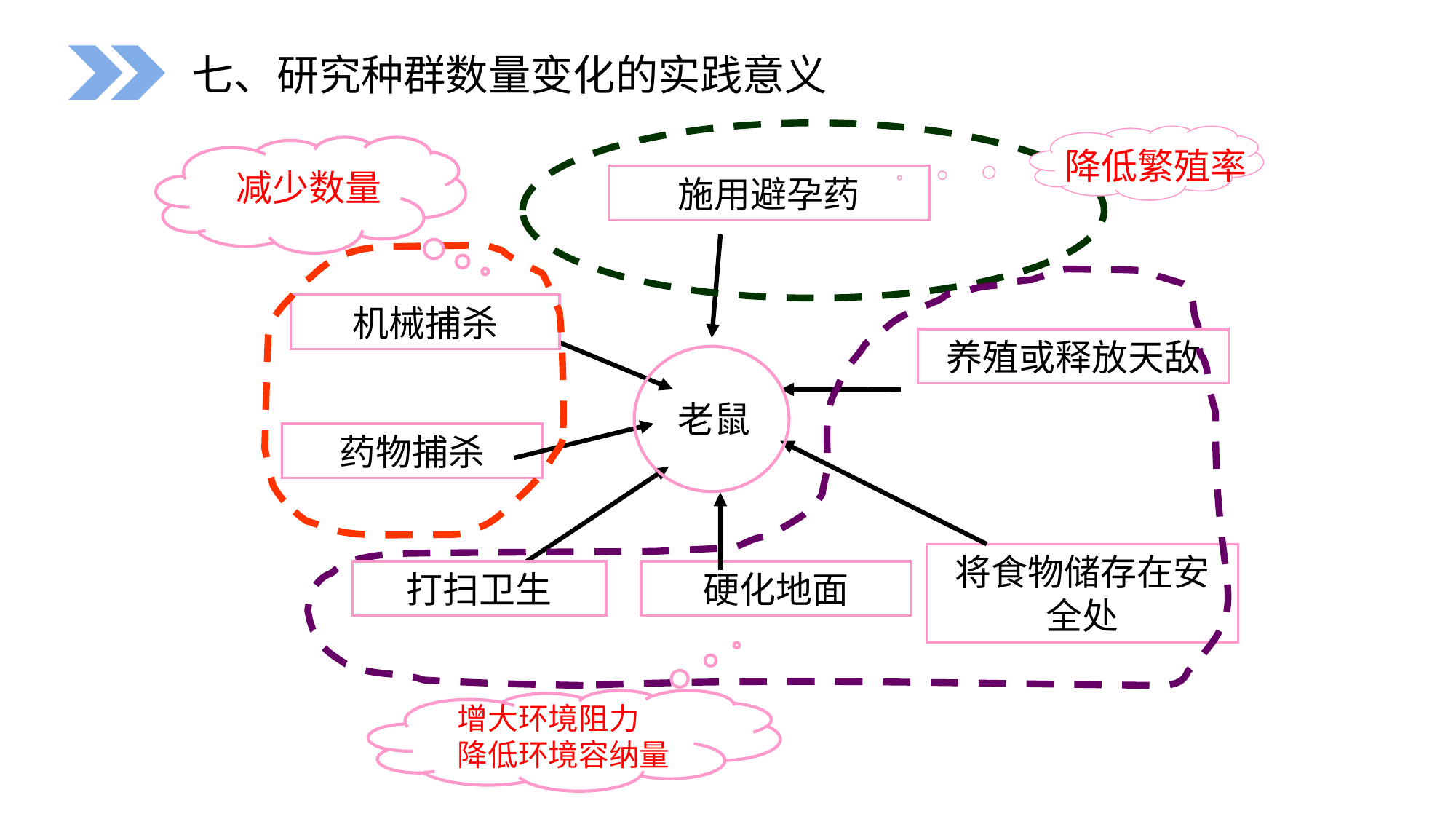

七、研究种群数量变化的实践意义

降低繁殖率

减少数量
施用避孕药

机械捕杀
养殖或释放天敌

老鼠
药物捕杀

将食物储存在安全处
打扫卫生
硬化地面

增大环境阻力
降低环境容纳量